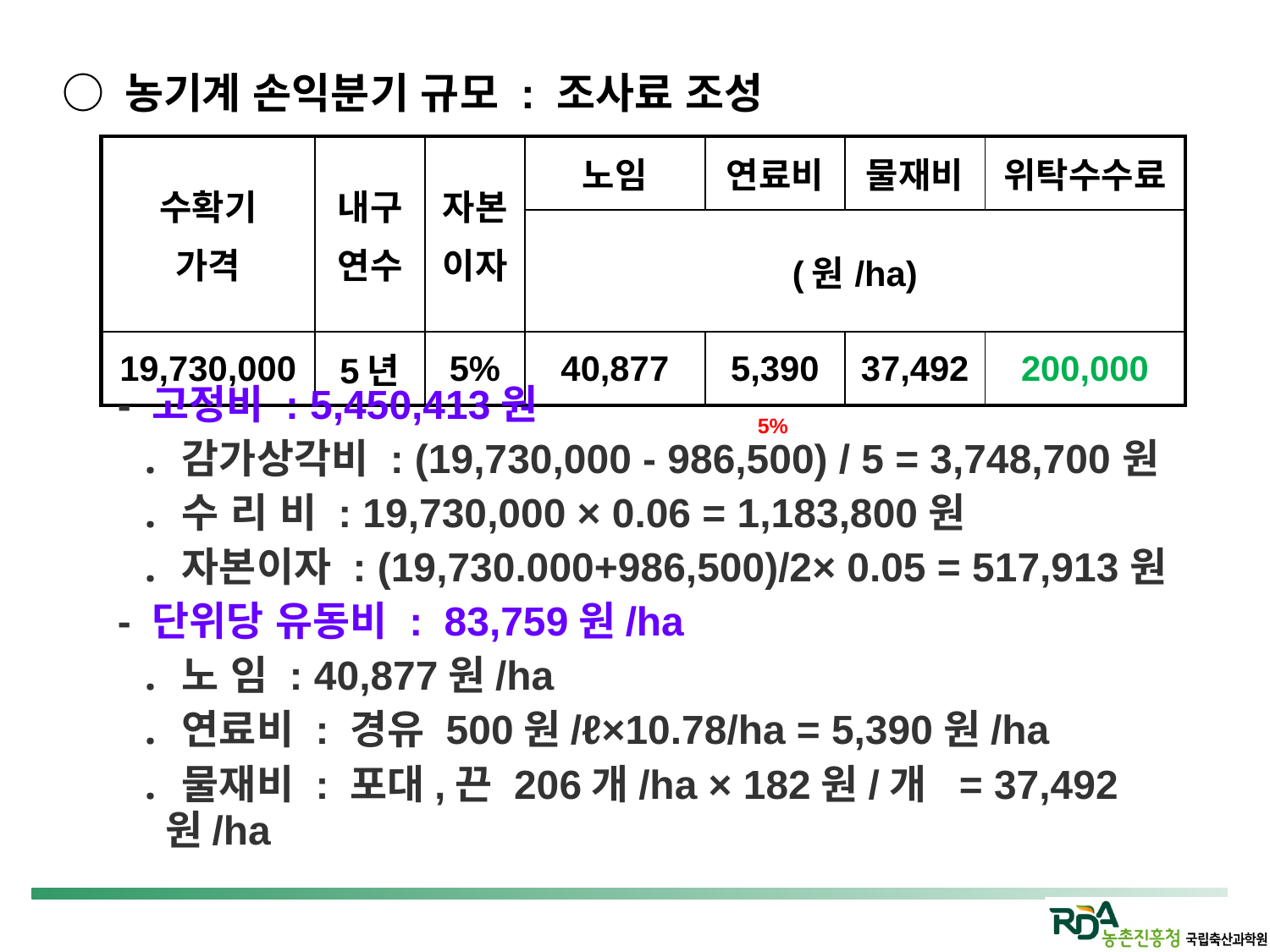

○ 농기계 손익분기 규모 : 조사료 조성
| 수확기 가격 | 내구 연수 | 자본 이자 | 노임 | 연료비 | 물재비 | 위탁수수료 |
| --- | --- | --- | --- | --- | --- | --- |
|  |  |  | (원/ha) |  |  |  |
| 19,730,000 | 5년 | 5% | 40,877 | 5,390 | 37,492 | 200,000 |
- 고정비 : 5,450,413원
  ․ 감가상각비 : (19,730,000 - 986,500) / 5 = 3,748,700원
  ․ 수 리 비 : 19,730,000 × 0.06 = 1,183,800원
  ․ 자본이자 : (19,730.000+986,500)/2× 0.05 = 517,913원
- 단위당 유동비 :  83,759원/ha
  ․ 노 임 : 40,877원/ha
  ․ 연료비 : 경유 500원/ℓ×10.78/ha = 5,390원/ha
  ․ 물재비 : 포대,끈 206개/ha × 182원/개  = 37,492원/ha
5%